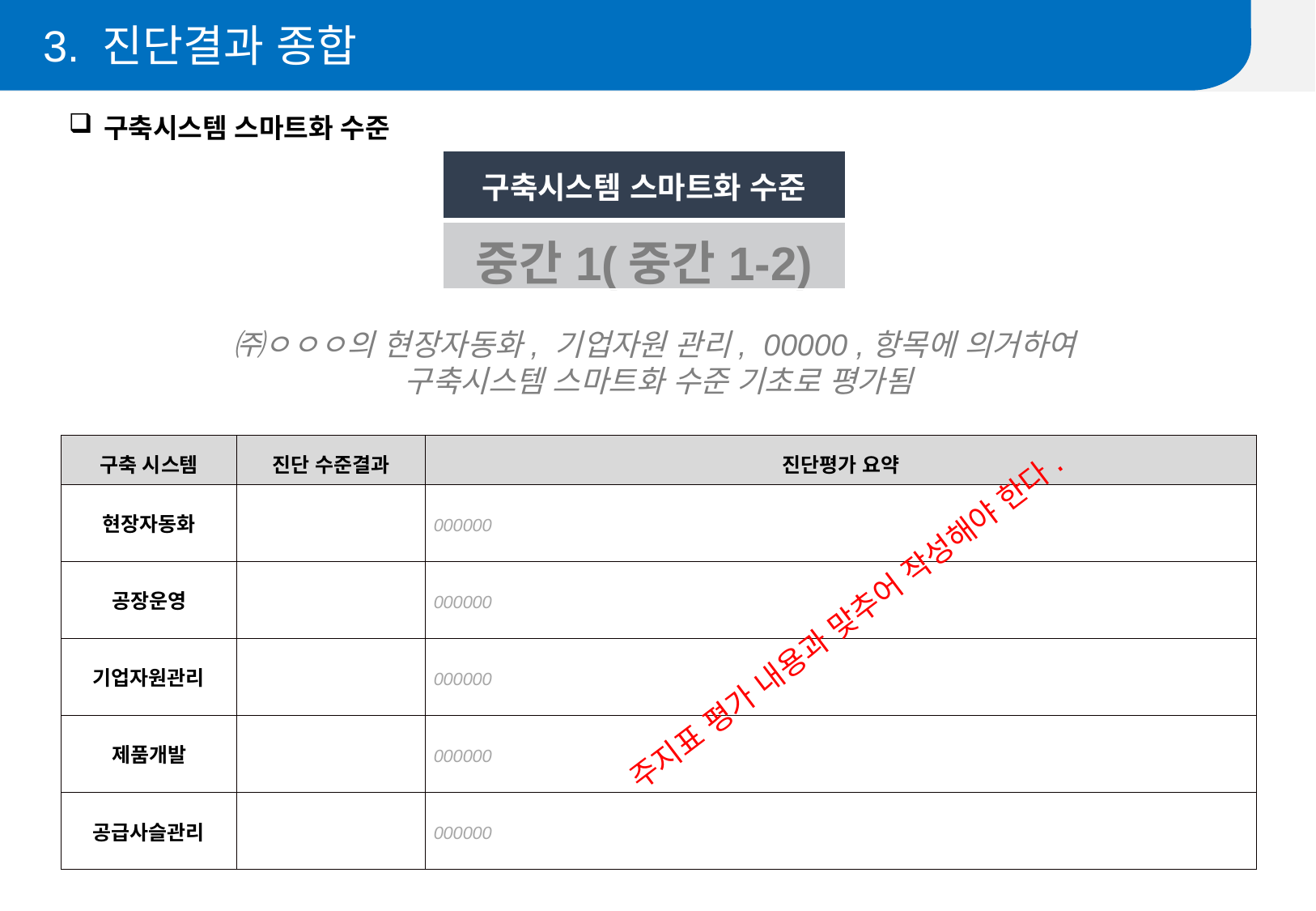

3. 진단결과 종합
구축시스템 스마트화 수준
| 구축시스템 스마트화 수준 |
| --- |
| 중간1(중간1-2) |
㈜ㅇㅇㅇ의 현장자동화, 기업자원 관리,  00000 ,항목에 의거하여
구축시스템 스마트화 수준 기초로 평가됨
| 구축 시스템 | 진단 수준결과 | 진단평가 요약 |
| --- | --- | --- |
| 현장자동화 |  | 000000 |
| 공장운영 |  | 000000 |
| 기업자원관리 |  | 000000 |
| 제품개발 |  | 000000 |
| 공급사슬관리 |  | 000000 |
주지표 평가 내용과 맞추어 작성해야 한다.